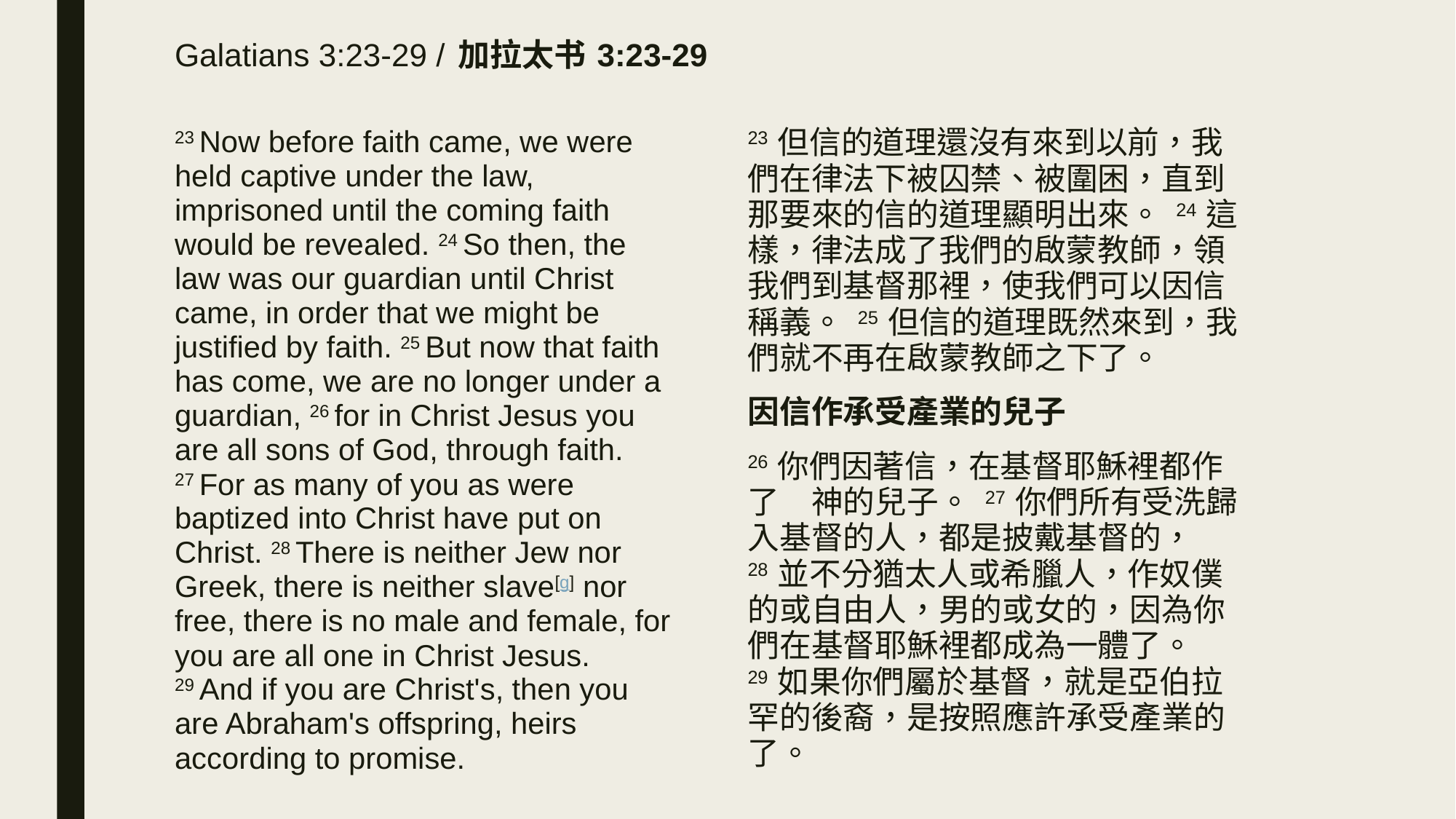

# Galatians 3:23-29 / 加拉太书 3:23-29
23 Now before faith came, we were held captive under the law, imprisoned until the coming faith would be revealed. 24 So then, the law was our guardian until Christ came, in order that we might be justified by faith. 25 But now that faith has come, we are no longer under a guardian, 26 for in Christ Jesus you are all sons of God, through faith. 27 For as many of you as were baptized into Christ have put on Christ. 28 There is neither Jew nor Greek, there is neither slave[g] nor free, there is no male and female, for you are all one in Christ Jesus. 29 And if you are Christ's, then you are Abraham's offspring, heirs according to promise.
23 但信的道理還沒有來到以前，我們在律法下被囚禁、被圍困，直到那要來的信的道理顯明出來。 24 這樣，律法成了我們的啟蒙教師，領我們到基督那裡，使我們可以因信稱義。 25 但信的道理既然來到，我們就不再在啟蒙教師之下了。
因信作承受產業的兒子
26 你們因著信，在基督耶穌裡都作了　神的兒子。 27 你們所有受洗歸入基督的人，都是披戴基督的， 28 並不分猶太人或希臘人，作奴僕的或自由人，男的或女的，因為你們在基督耶穌裡都成為一體了。 29 如果你們屬於基督，就是亞伯拉罕的後裔，是按照應許承受產業的了。